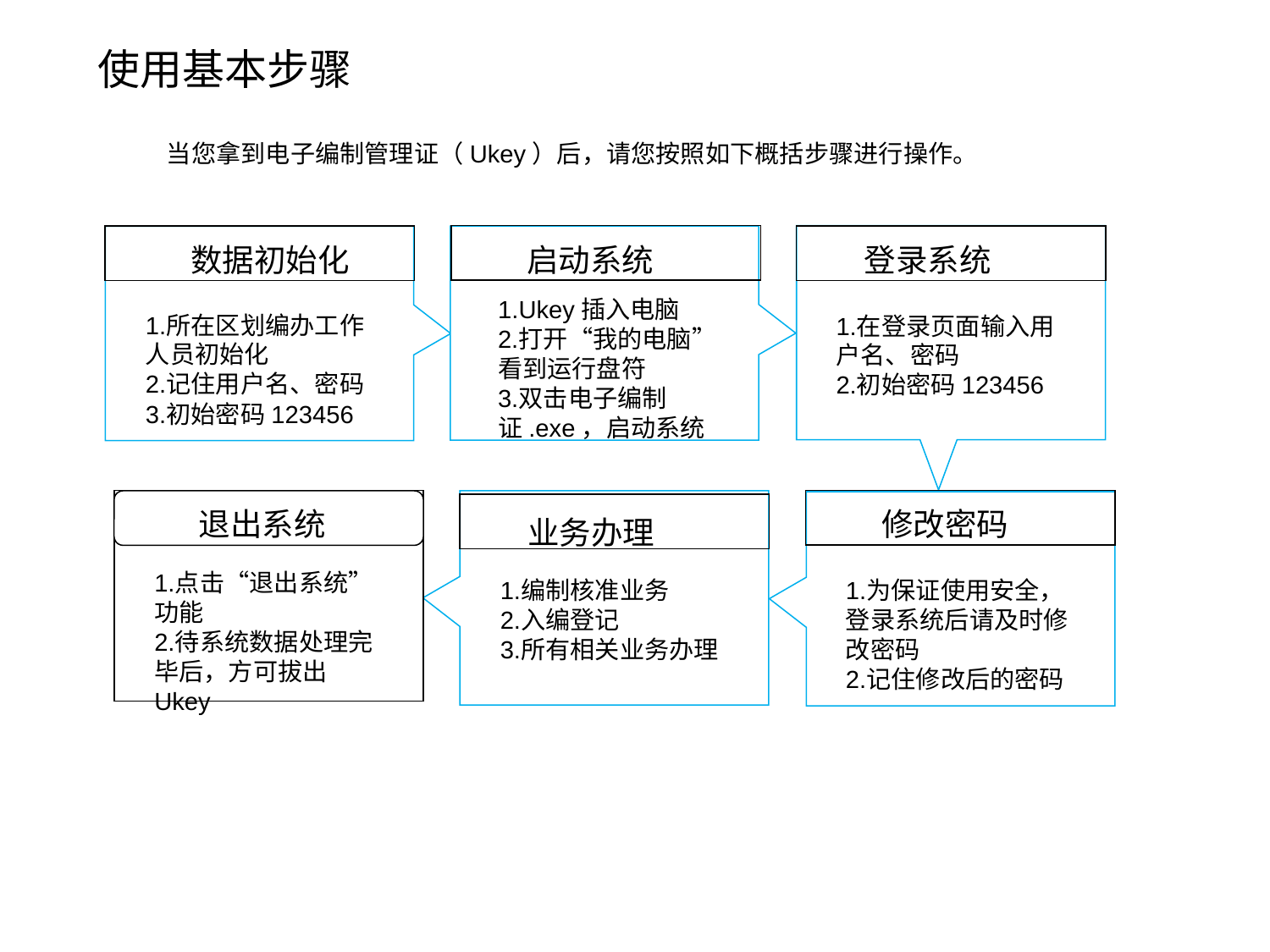

使用基本步骤

         当您拿到电子编制管理证（Ukey）后，请您按照如下概括步骤进行操作。

数据初始化
启动系统
登录系统
Ukey插入电脑
打开“我的电脑”看到运行盘符
双击电子编制证.exe，启动系统
所在区划编办工作人员初始化
记住用户名、密码
初始密码123456
在登录页面输入用户名、密码
初始密码123456

退出系统
修改密码
业务办理
点击“退出系统”功能
待系统数据处理完毕后，方可拔出Ukey
编制核准业务
入编登记
所有相关业务办理
为保证使用安全，登录系统后请及时修改密码
记住修改后的密码